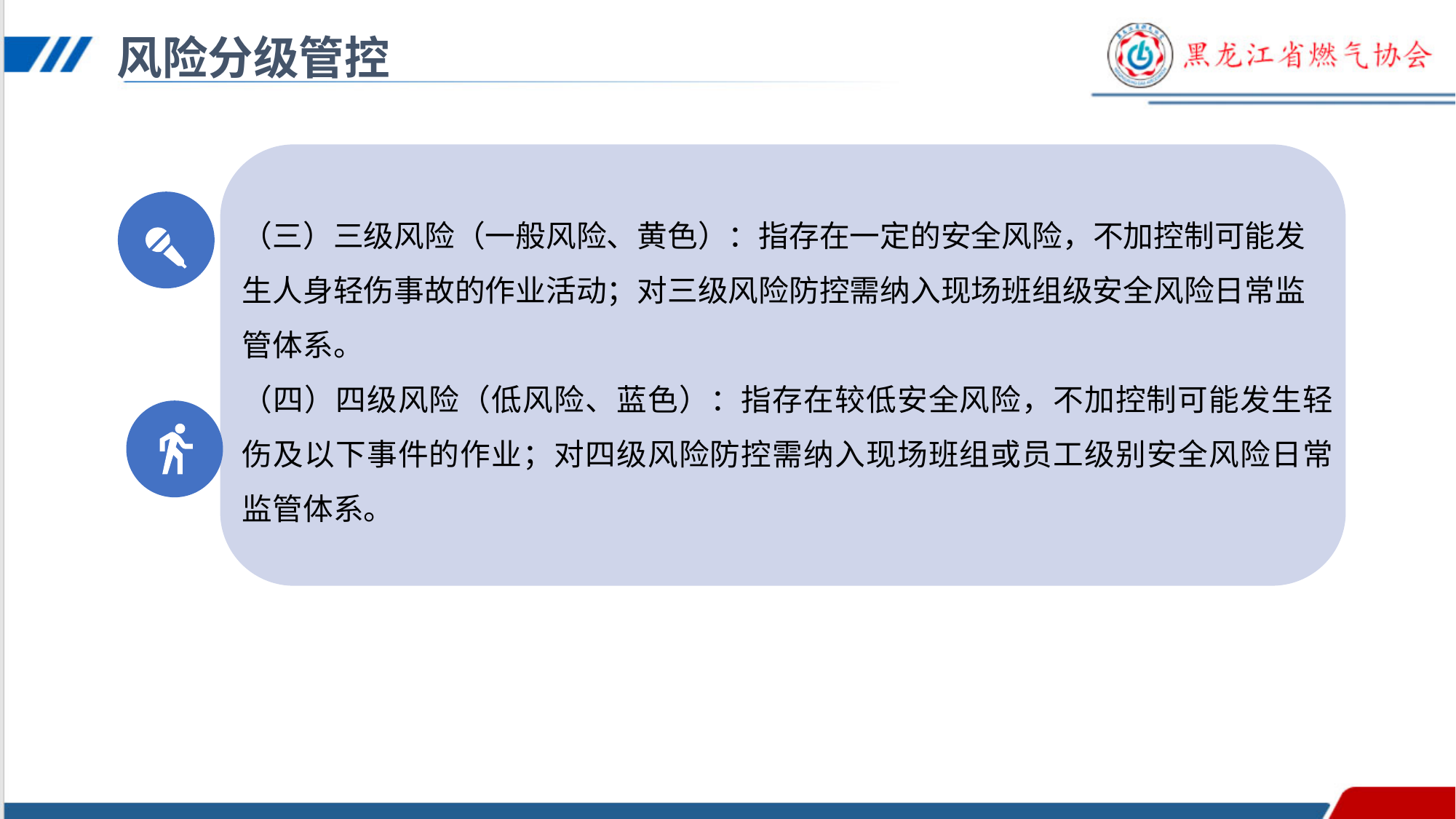

风险分级管控

（三）三级风险（一般风险、黄色）：指存在一定的安全风险，不加控制可能发生人身轻伤事故的作业活动；对三级风险防控需纳入现场班组级安全风险日常监管体系。
（四）四级风险（低风险、蓝色）：指存在较低安全风险，不加控制可能发生轻伤及以下事件的作业；对四级风险防控需纳入现场班组或员工级别安全风险日常监管体系。